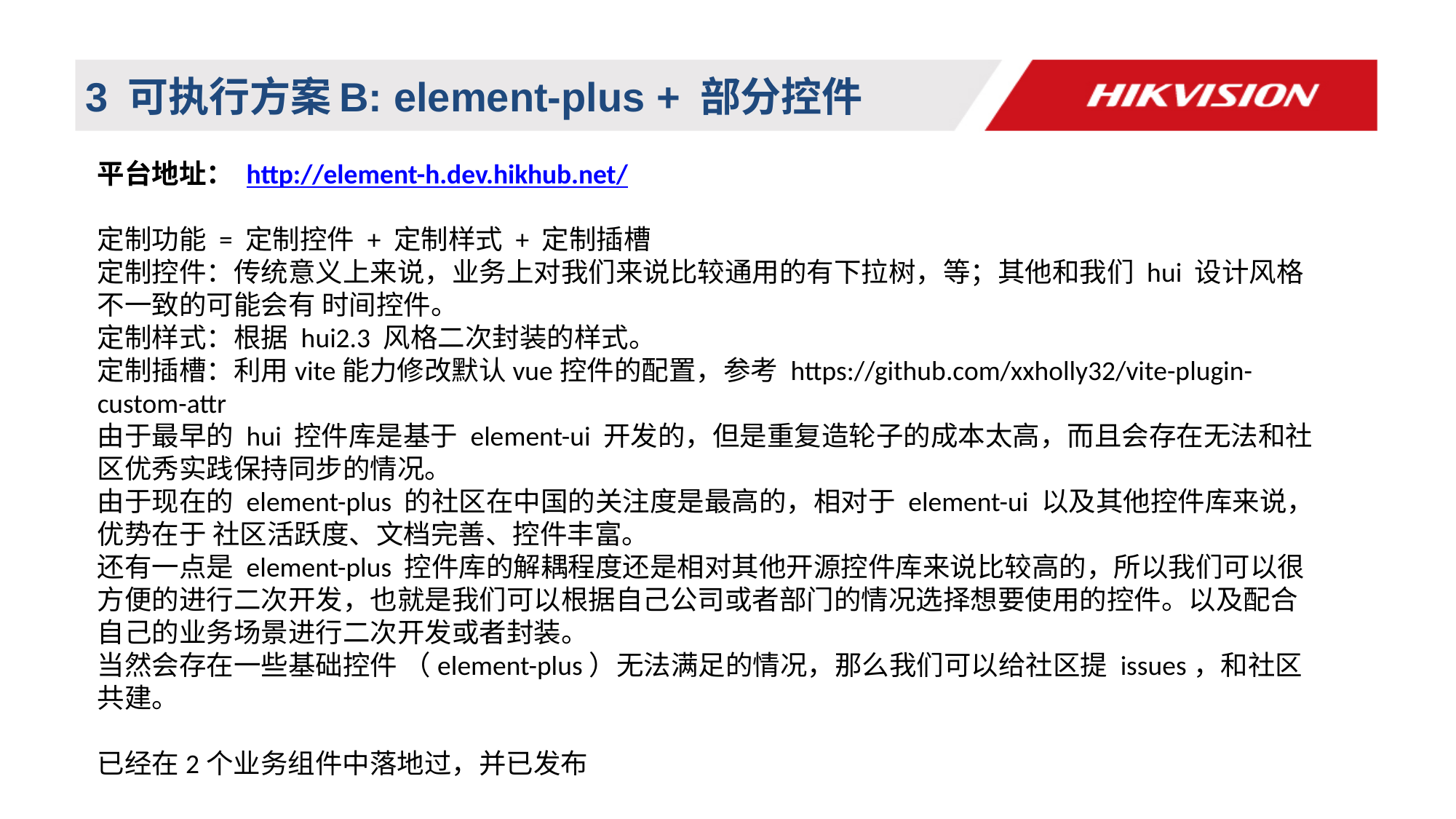

# 3 可执行方案B: element-plus + 部分控件
平台地址： http://element-h.dev.hikhub.net/

定制功能 = 定制控件 + 定制样式 + 定制插槽
定制控件：传统意义上来说，业务上对我们来说比较通用的有下拉树，等；其他和我们 hui 设计风格不一致的可能会有 时间控件。
定制样式：根据 hui2.3 风格二次封装的样式。
定制插槽：利用vite能力修改默认vue控件的配置，参考 https://github.com/xxholly32/vite-plugin-custom-attr
由于最早的 hui 控件库是基于 element-ui 开发的，但是重复造轮子的成本太高，而且会存在无法和社区优秀实践保持同步的情况。
由于现在的 element-plus 的社区在中国的关注度是最高的，相对于 element-ui 以及其他控件库来说，优势在于 社区活跃度、文档完善、控件丰富。
还有一点是 element-plus 控件库的解耦程度还是相对其他开源控件库来说比较高的，所以我们可以很方便的进行二次开发，也就是我们可以根据自己公司或者部门的情况选择想要使用的控件。以及配合自己的业务场景进行二次开发或者封装。
当然会存在一些基础控件 （element-plus）无法满足的情况，那么我们可以给社区提 issues，和社区共建。

已经在2个业务组件中落地过，并已发布
10